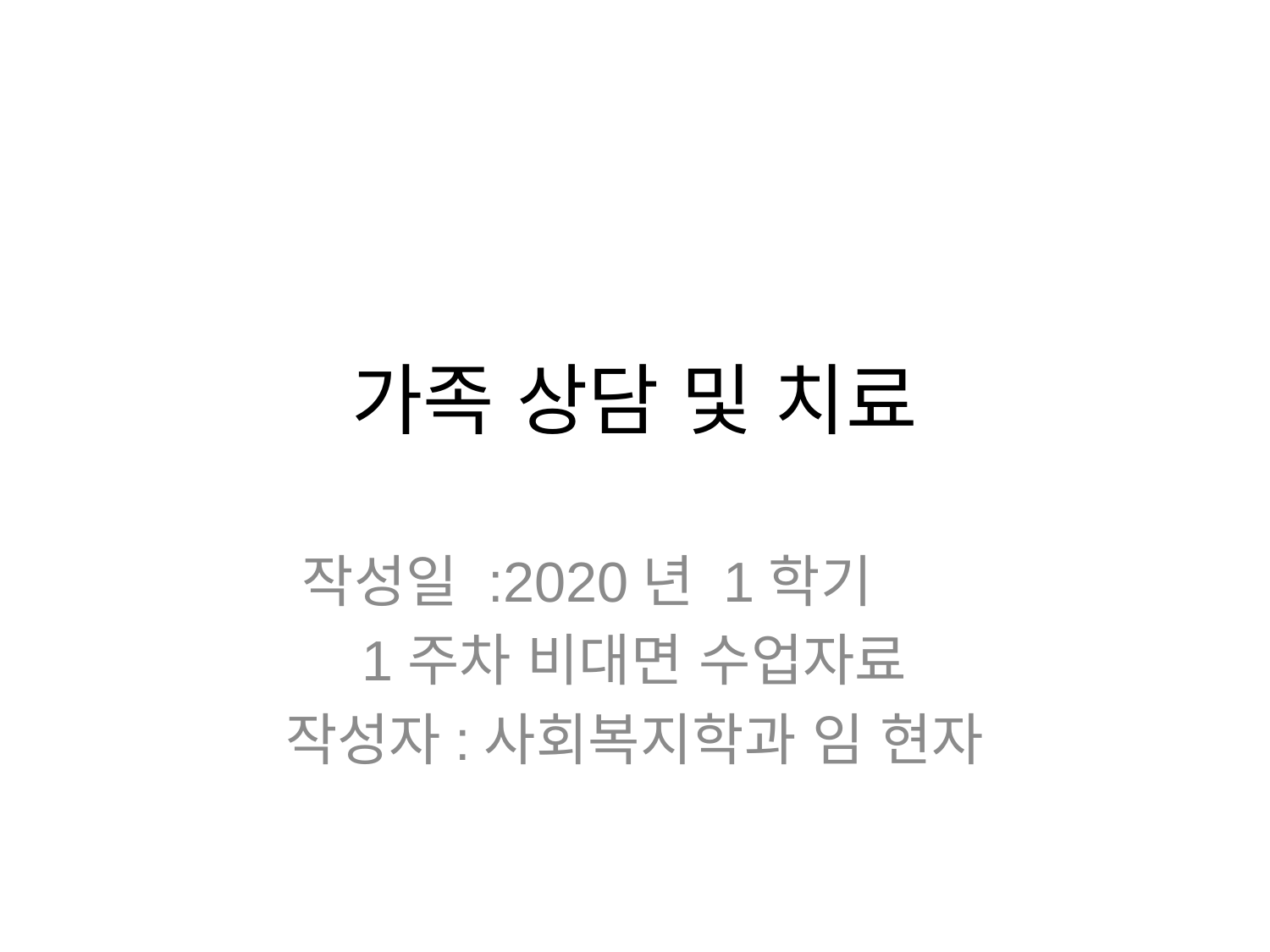

# 가족 상담 및 치료
작성일 :2020년 1학기
1주차 비대면 수업자료
작성자:사회복지학과 임 현자